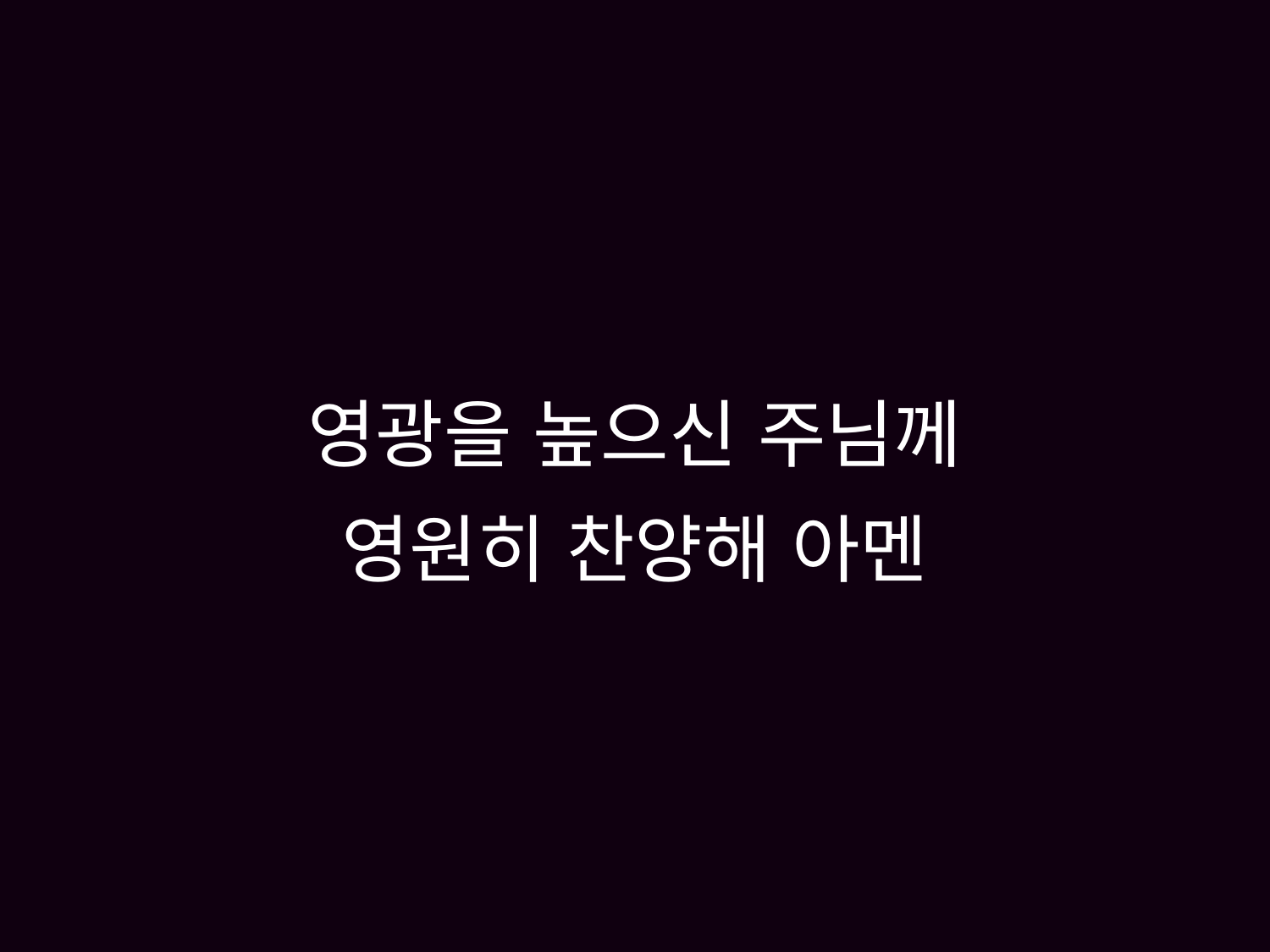

# 영광을 높으신 주님께 영원히 찬양해 아멘